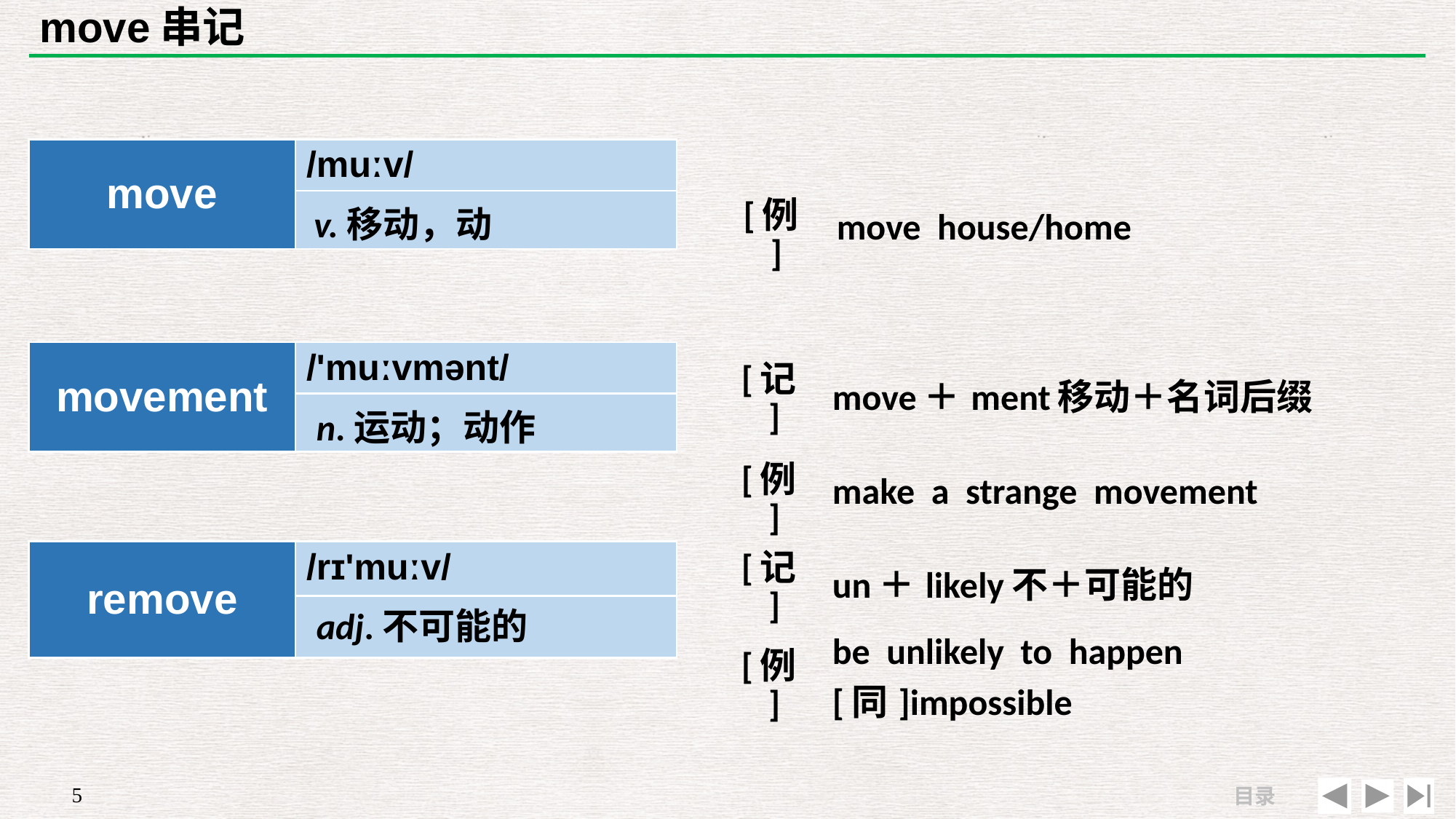

# move串记

|  |  |
| --- | --- |
| [例] | move house/home |
| move | /muːv/ |
| --- | --- |
|  |  |
v.移动，动
| movement | /'muːvmənt/ |
| --- | --- |
|  |  |
| [记] | move＋ment移动＋名词后缀 |
| --- | --- |
| [例] | make a strange movement |
n.运动；动作
| [记] | un＋likely不＋可能的 |
| --- | --- |
| [例] | be unlikely to happen [同]impossible |
| remove | /rɪ'muːv/ |
| --- | --- |
|  |  |
adj.不可能的